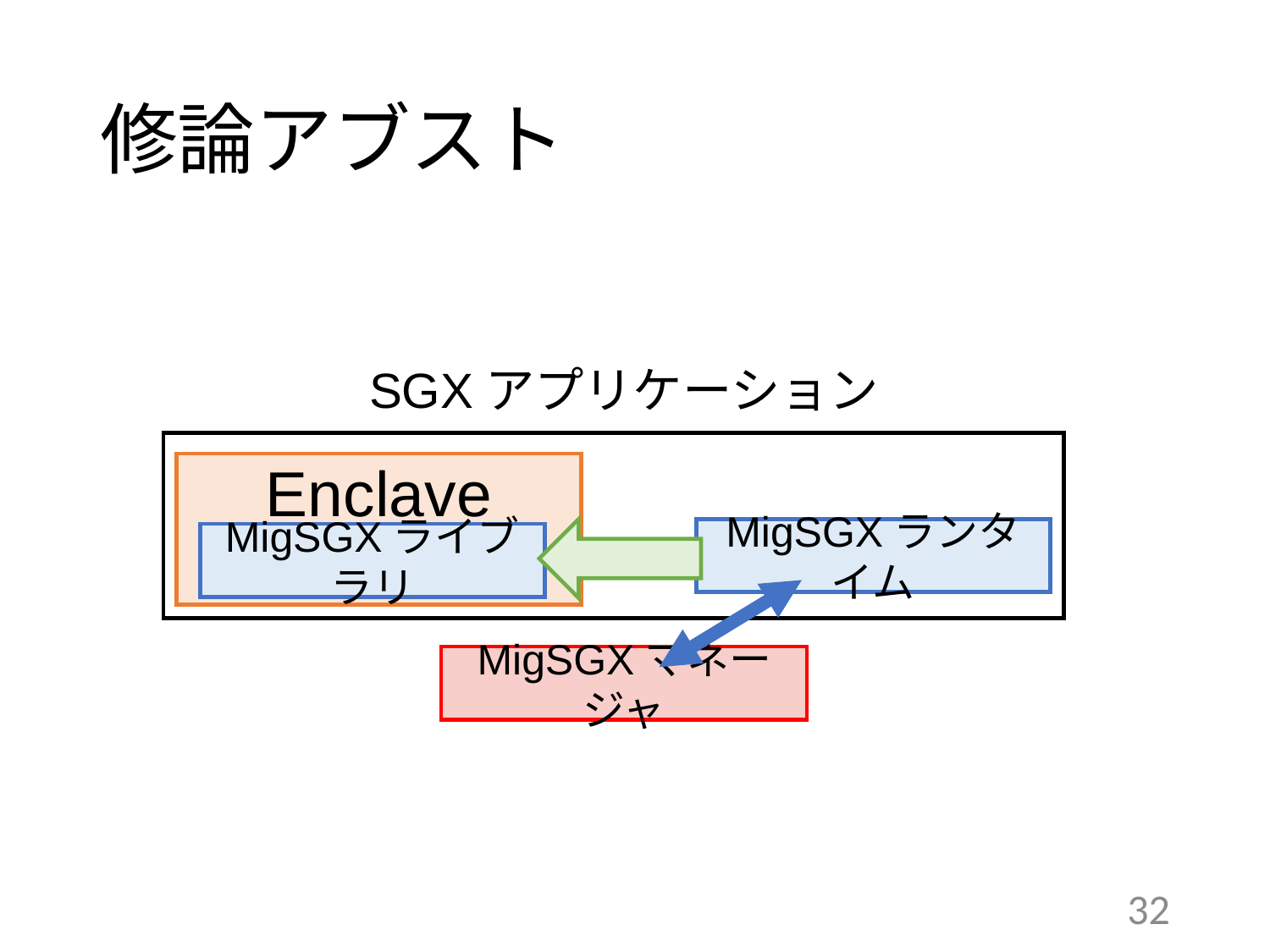

# 修論アブスト
SGXアプリケーション

Enclave

MigSGXランタイム
MigSGXライブラリ
MigSGXマネージャ
32